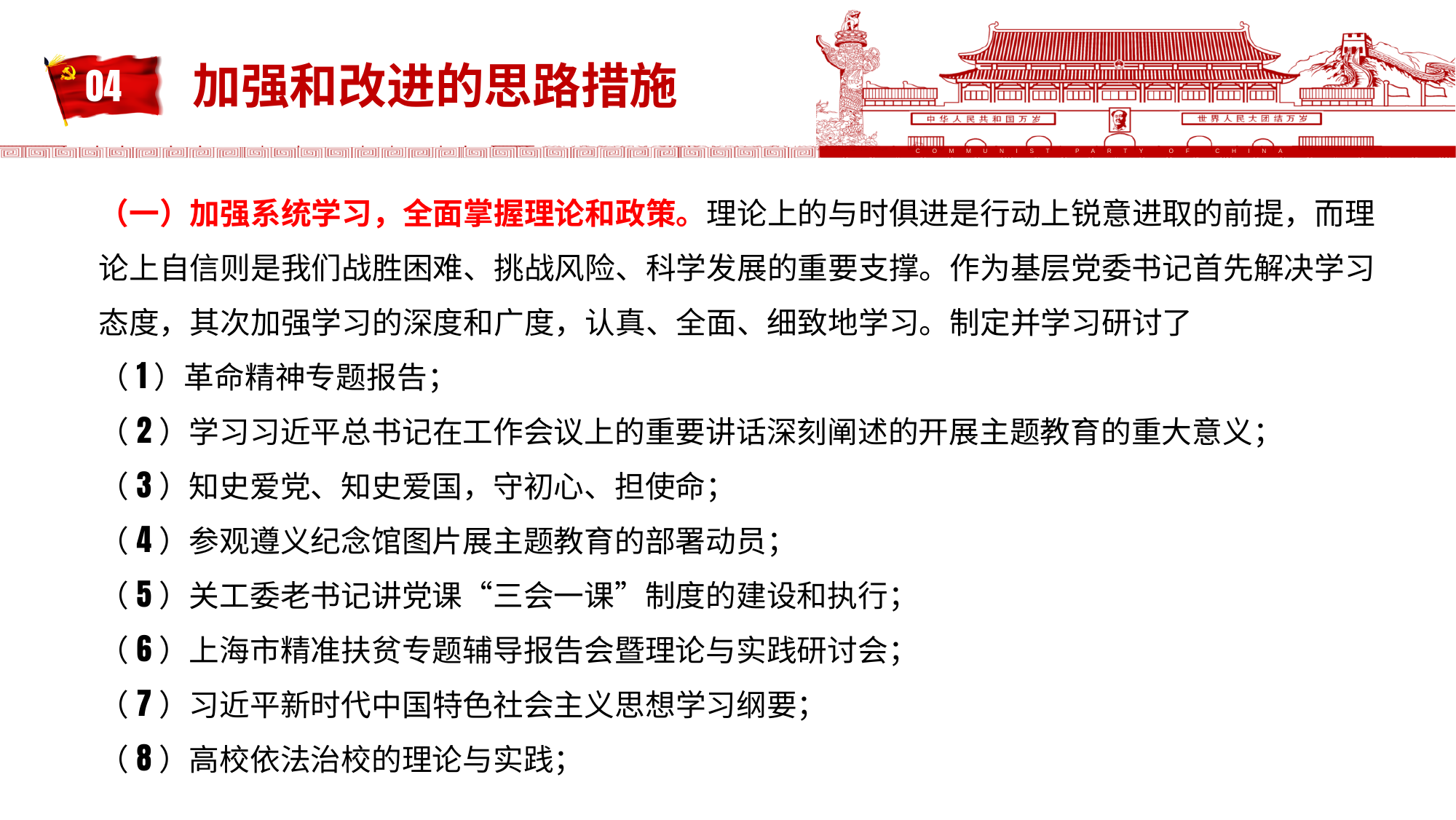

加强和改进的思路措施
（一）加强系统学习，全面掌握理论和政策。理论上的与时俱进是行动上锐意进取的前提，而理论上自信则是我们战胜困难、挑战风险、科学发展的重要支撑。作为基层党委书记首先解决学习态度，其次加强学习的深度和广度，认真、全面、细致地学习。制定并学习研讨了
（1）革命精神专题报告；
（2）学习习近平总书记在工作会议上的重要讲话深刻阐述的开展主题教育的重大意义；
（3）知史爱党、知史爱国，守初心、担使命；
（4）参观遵义纪念馆图片展主题教育的部署动员；
（5）关工委老书记讲党课“三会一课”制度的建设和执行；
（6）上海市精准扶贫专题辅导报告会暨理论与实践研讨会；
（7）习近平新时代中国特色社会主义思想学习纲要；
（8）高校依法治校的理论与实践；